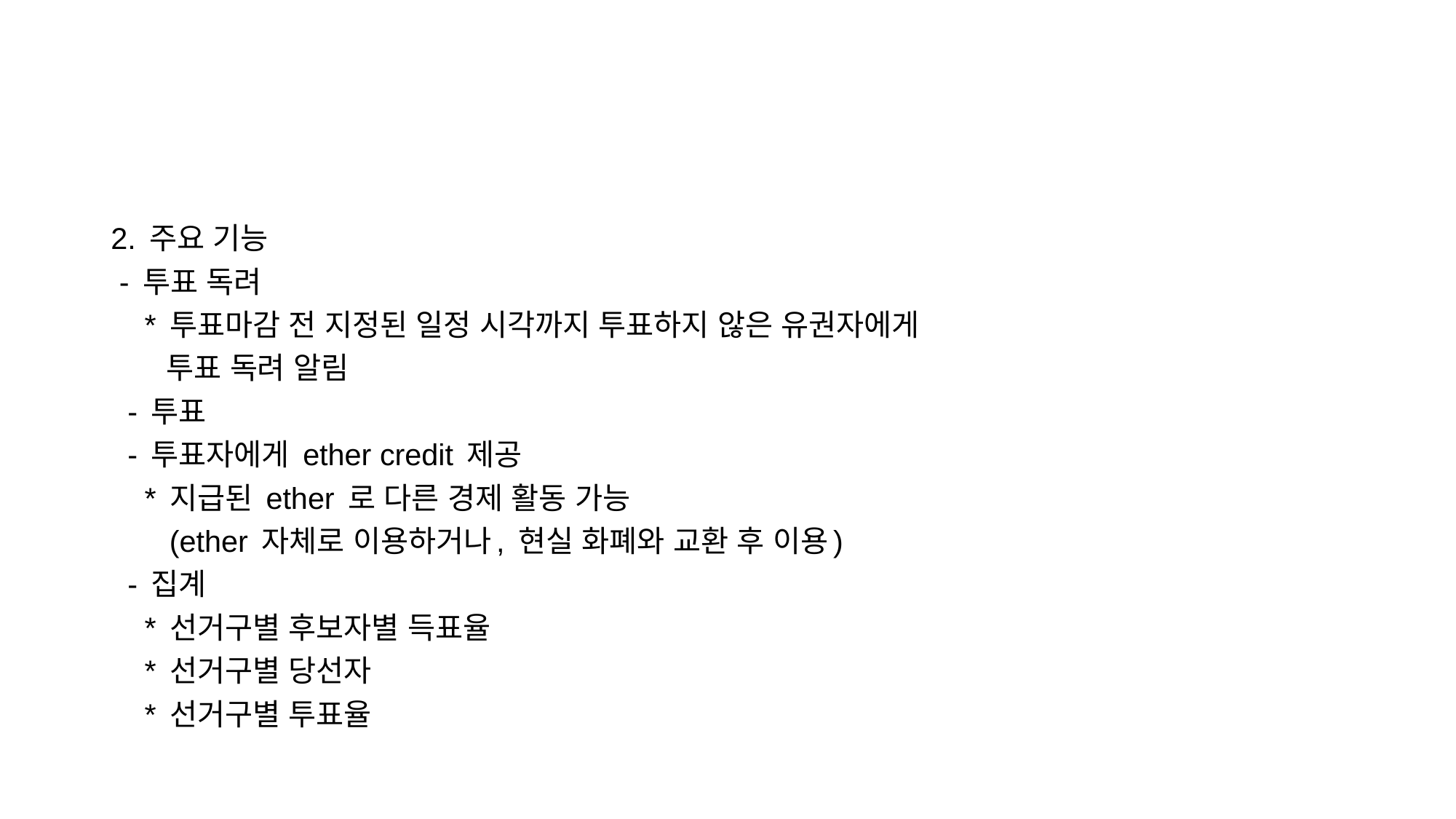

#
2. 주요 기능
 - 투표 독려
    * 투표마감 전 지정된 일정 시각까지 투표하지 않은 유권자에게
      투표 독려 알림
  - 투표
  - 투표자에게 ether credit 제공
    * 지급된 ether 로 다른 경제 활동 가능
       (ether 자체로 이용하거나, 현실 화폐와 교환 후 이용)
  - 집계
    * 선거구별 후보자별 득표율
    * 선거구별 당선자
    * 선거구별 투표율